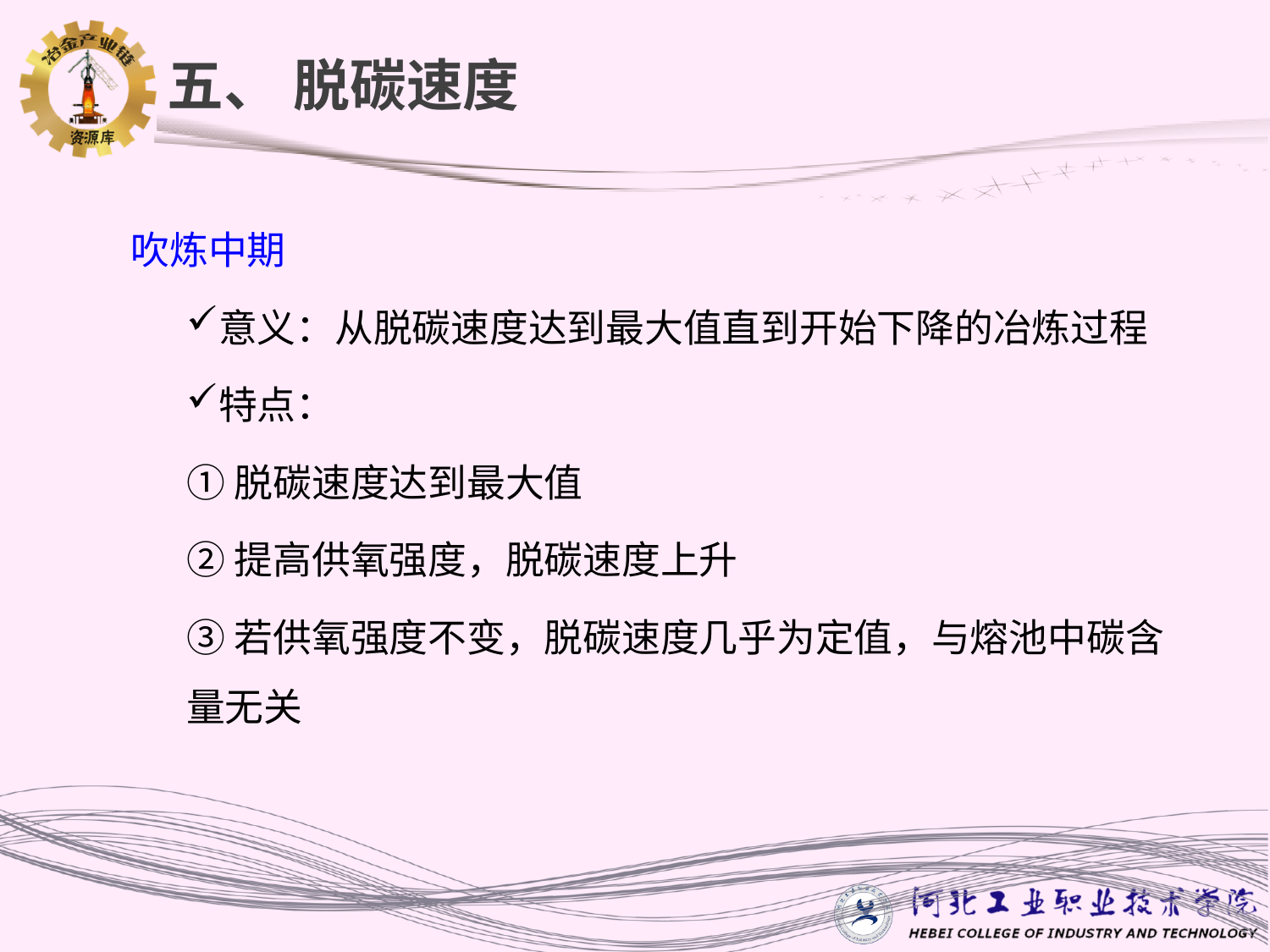

五、 脱碳速度
吹炼中期
意义：从脱碳速度达到最大值直到开始下降的冶炼过程
特点：
①脱碳速度达到最大值
②提高供氧强度，脱碳速度上升
③若供氧强度不变，脱碳速度几乎为定值，与熔池中碳含量无关